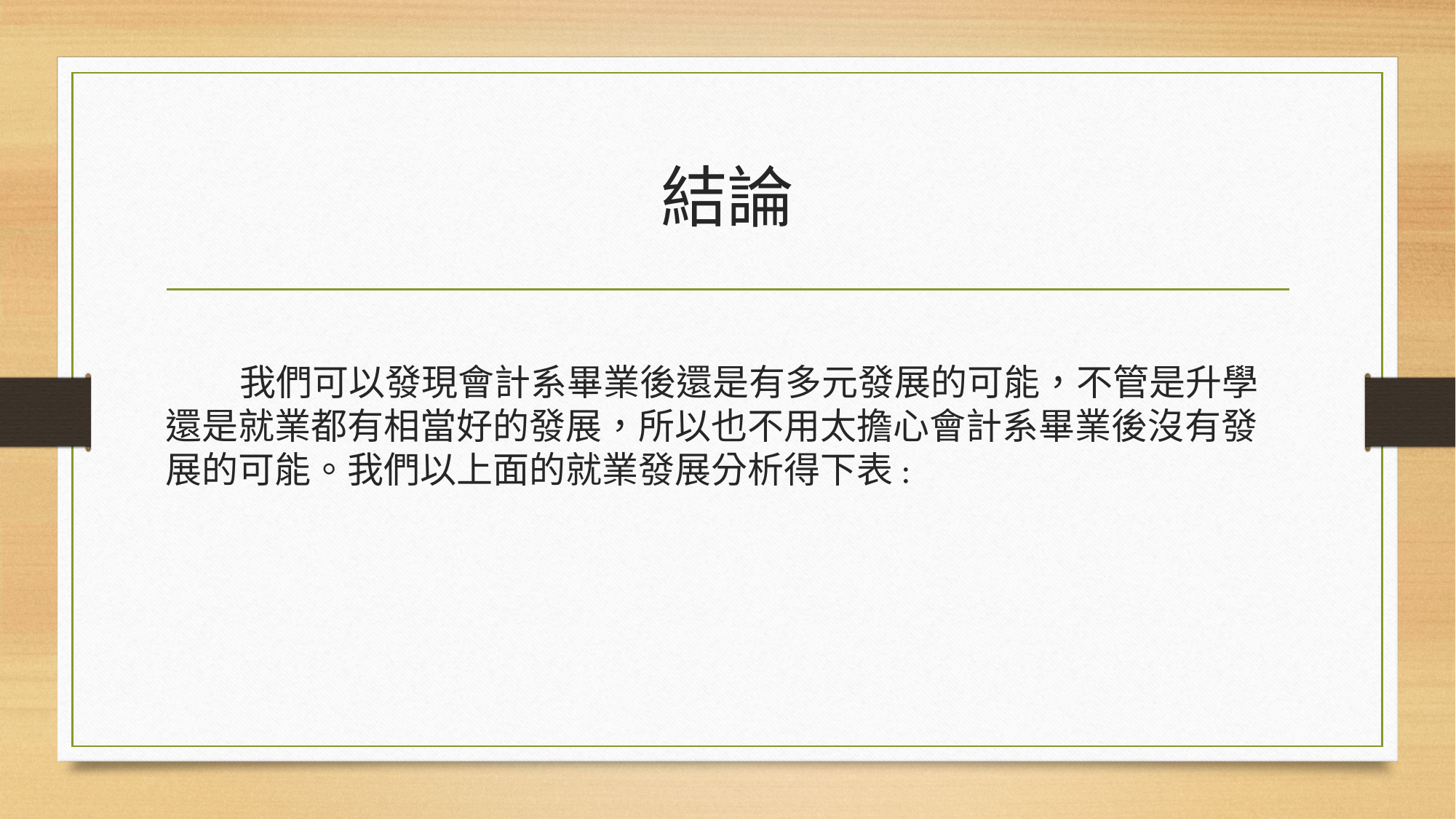

# 結論
        我們可以發現會計系畢業後還是有多元發展的可能，不管是升學還是就業都有相當好的發展，所以也不用太擔心會計系畢業後沒有發展的可能。我們以上面的就業發展分析得下表: